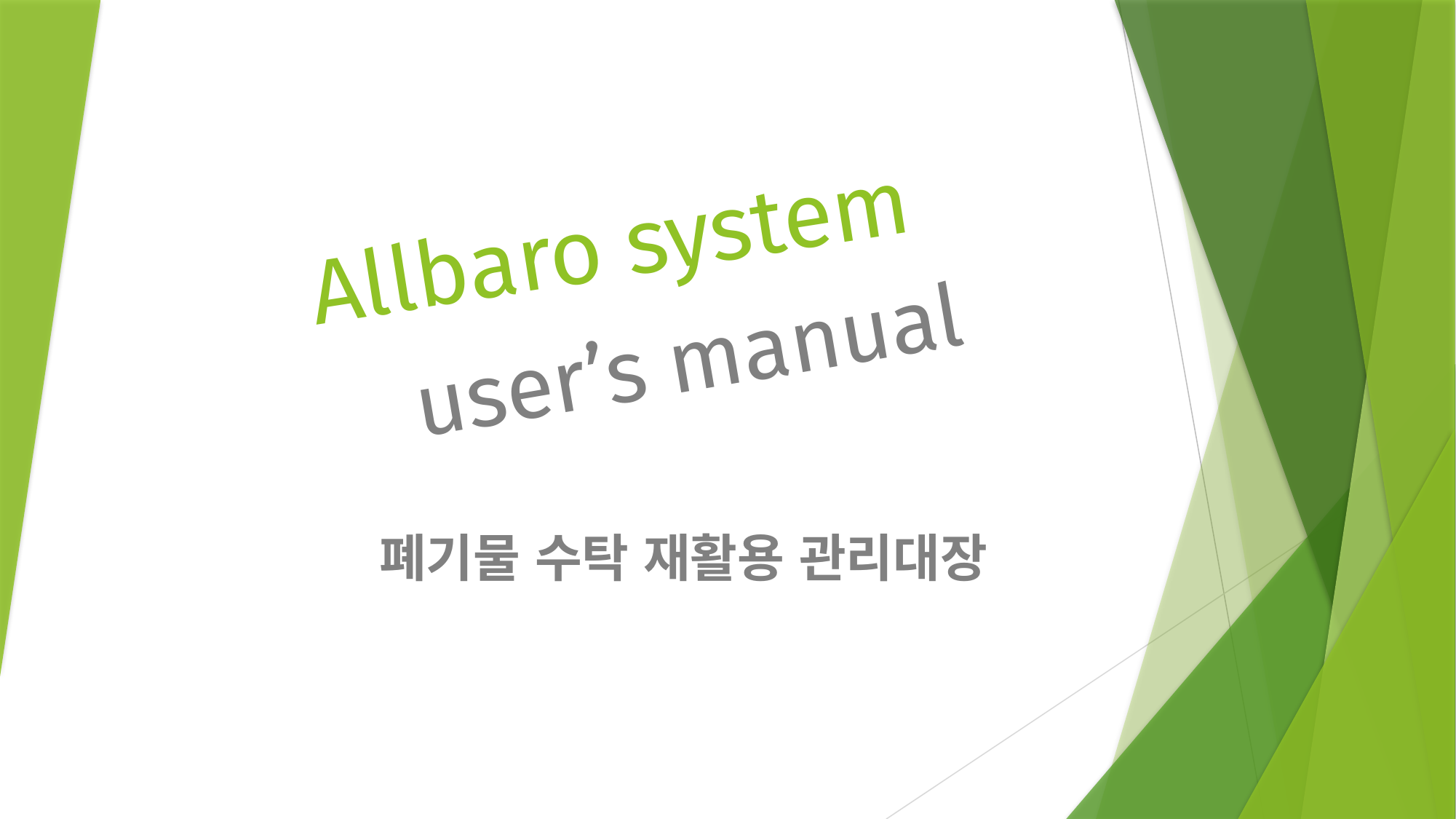

# Allbaro system
user’s manual
폐기물 수탁 재활용 관리대장